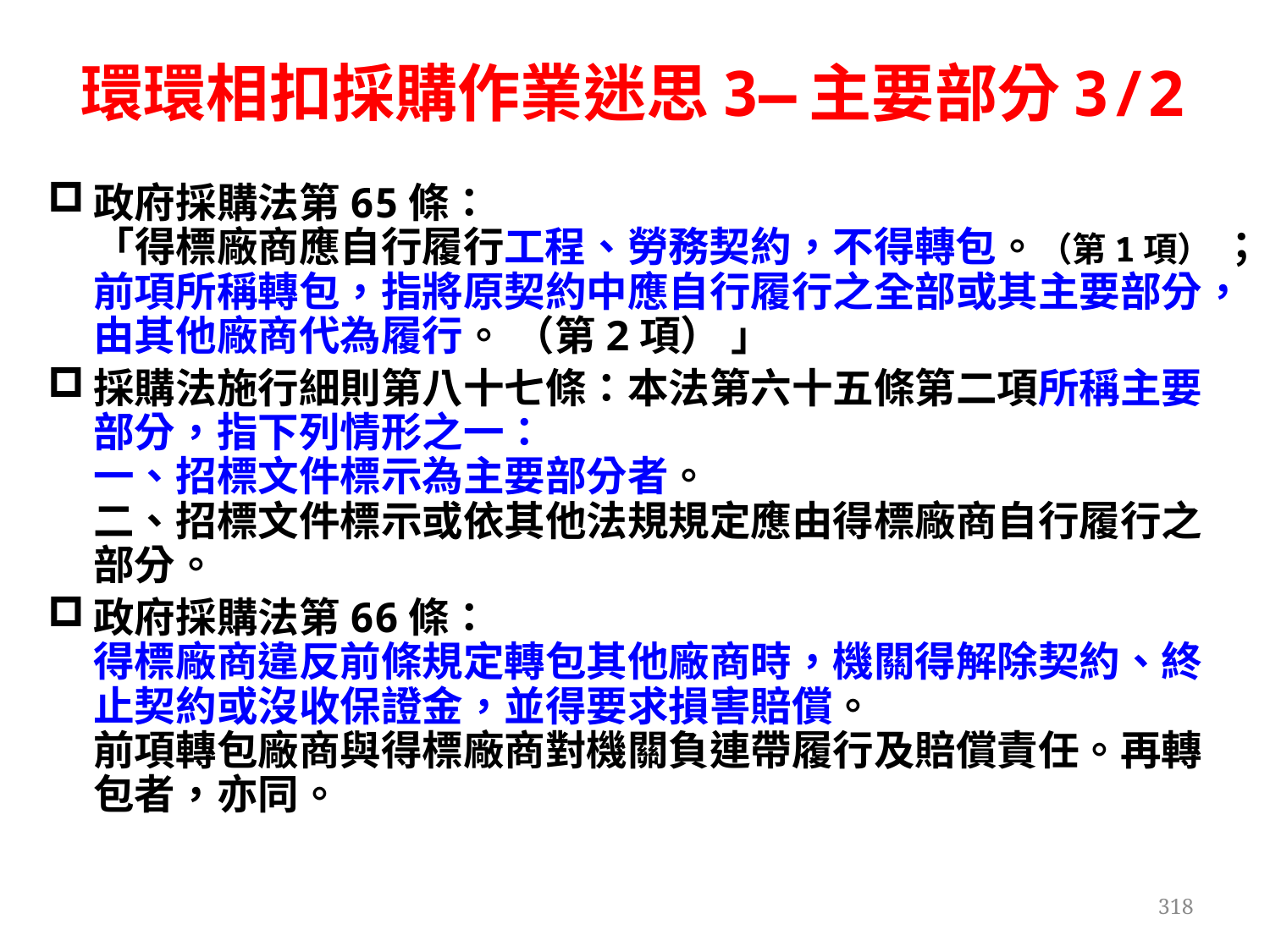

環環相扣採購作業迷思3—主要部分3/2
政府採購法第65條：
「得標廠商應自行履行工程、勞務契約，不得轉包。（第1項） ；前項所稱轉包，指將原契約中應自行履行之全部或其主要部分，由其他廠商代為履行。 （第2項） 」
採購法施行細則第八十七條：本法第六十五條第二項所稱主要部分，指下列情形之一：
一、招標文件標示為主要部分者。
二、招標文件標示或依其他法規規定應由得標廠商自行履行之部分。
政府採購法第66條：
得標廠商違反前條規定轉包其他廠商時，機關得解除契約、終止契約或沒收保證金，並得要求損害賠償。
前項轉包廠商與得標廠商對機關負連帶履行及賠償責任。再轉包者，亦同。

318